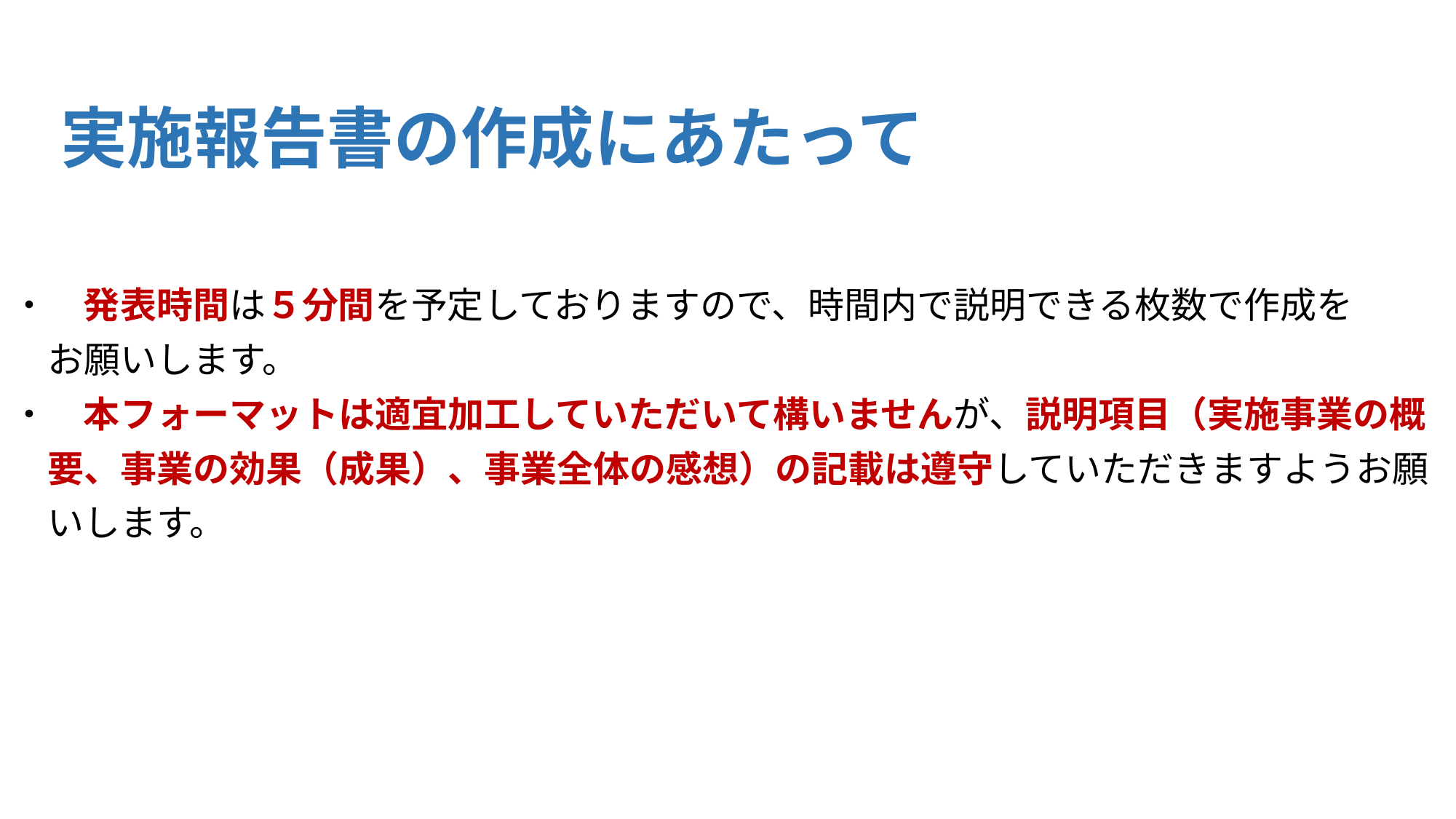

実施報告書の作成にあたって
・　発表時間は５分間を予定しておりますので、時間内で説明できる枚数で作成を
　お願いします。
・　本フォーマットは適宜加工していただいて構いませんが、説明項目（実施事業の概
　要、事業の効果（成果）、事業全体の感想）の記載は遵守していただきますようお願
　いします。